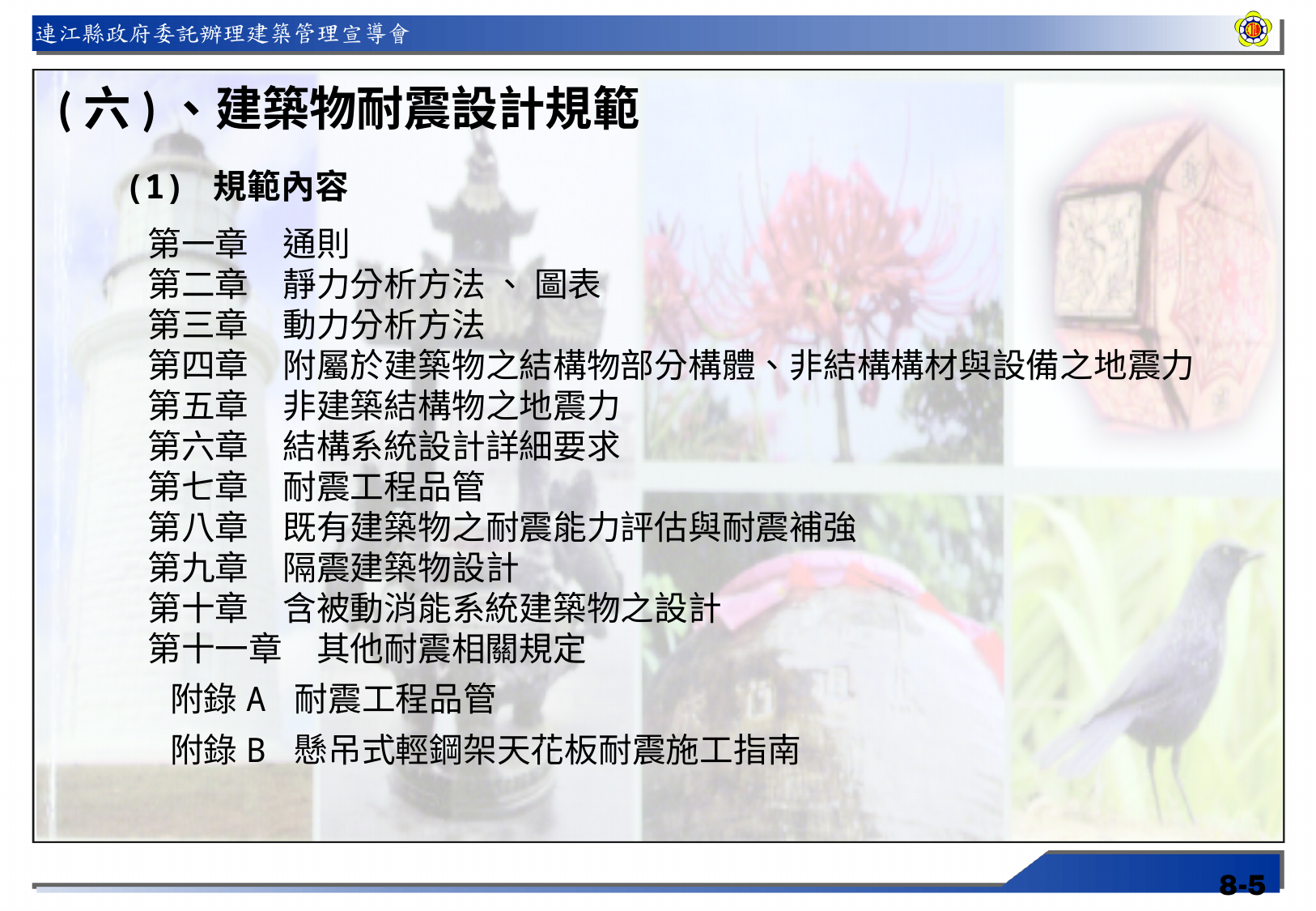

(六)、建築物耐震設計規範
(1) 規範內容
  第一章　通則
  第二章　靜力分析方法 、 圖表
  第三章　動力分析方法
  第四章　附屬於建築物之結構物部分構體、非結構構材與設備之地震力
  第五章　非建築結構物之地震力
  第六章　結構系統設計詳細要求
  第七章　耐震工程品管
  第八章　既有建築物之耐震能力評估與耐震補強
  第九章　隔震建築物設計
  第十章　含被動消能系統建築物之設計
  第十一章　其他耐震相關規定
     附錄A 耐震工程品管
     附錄B 懸吊式輕鋼架天花板耐震施工指南
8-5